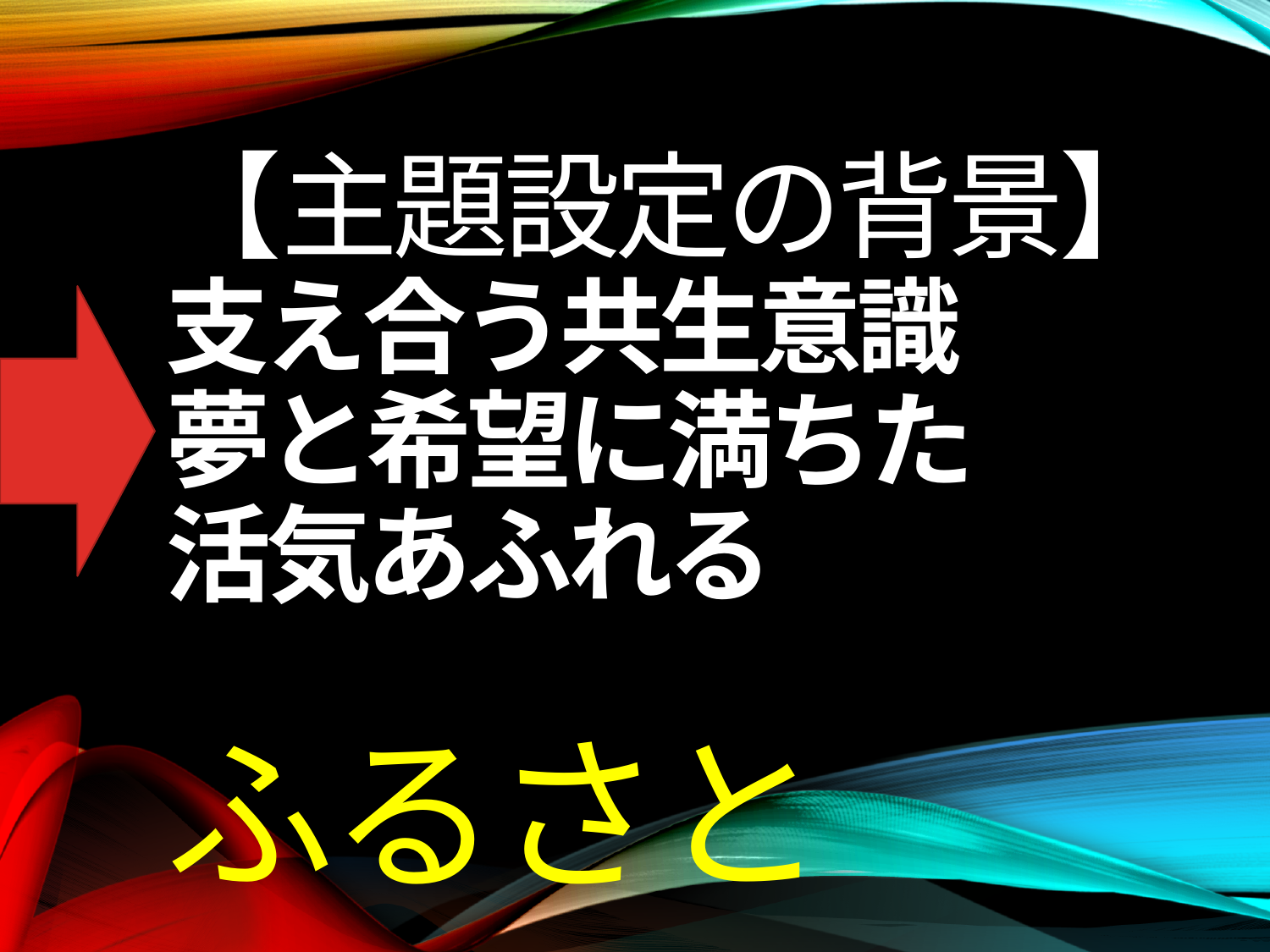

# 【主題設定の背景】 支え合う共生意識　 夢と希望に満ちた 活気あふれる ふるさと